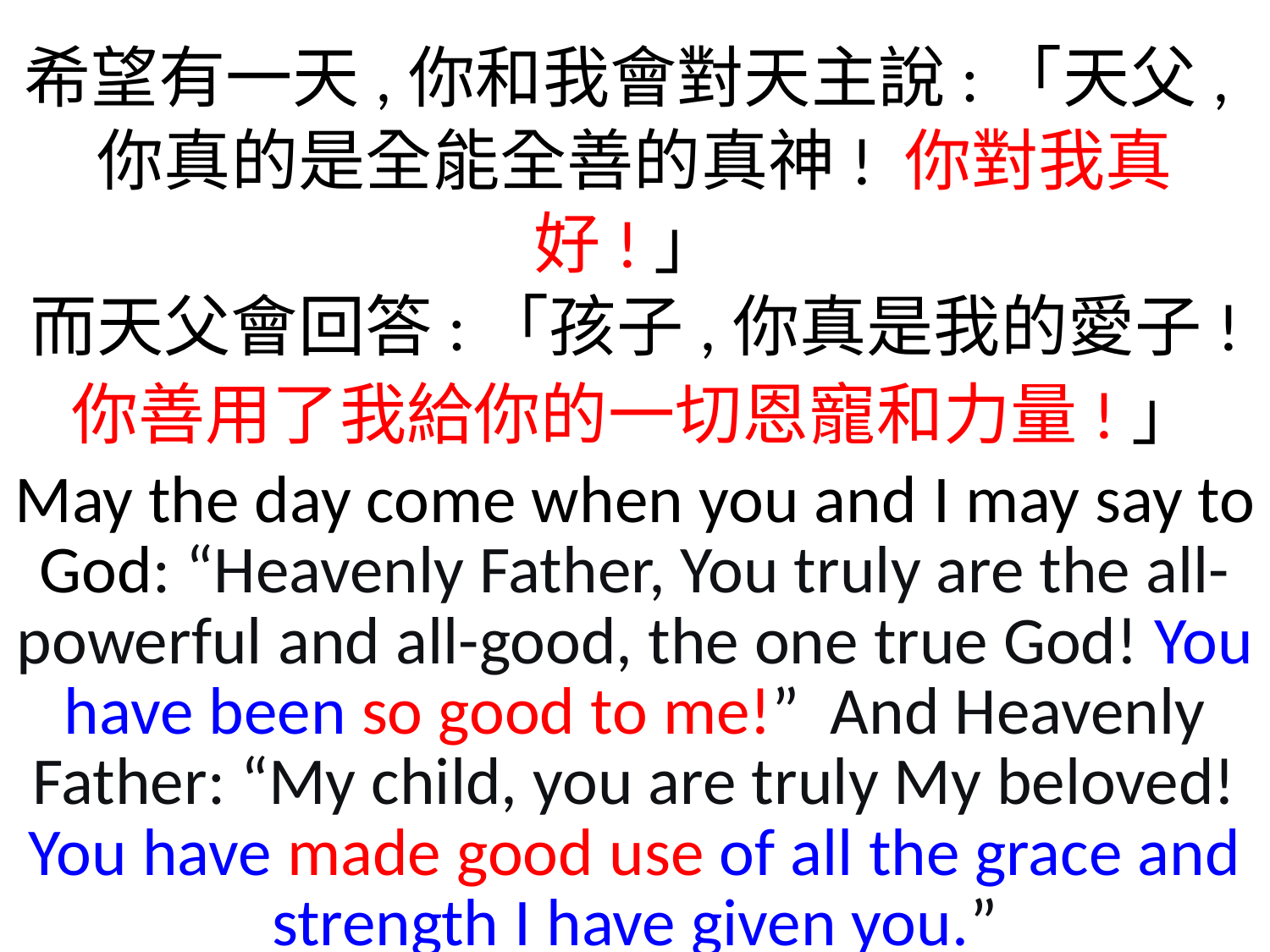

希望有一天,你和我會對天主說:「天父,你真的是全能全善的真神! 你對我真好!」
而天父會回答:「孩子,你真是我的愛子!
你善用了我給你的一切恩寵和力量!」
May the day come when you and I may say to God: “Heavenly Father, You truly are the all-powerful and all-good, the one true God! You have been so good to me!”  And Heavenly Father: “My child, you are truly My beloved! You have made good use of all the grace and strength I have given you.”